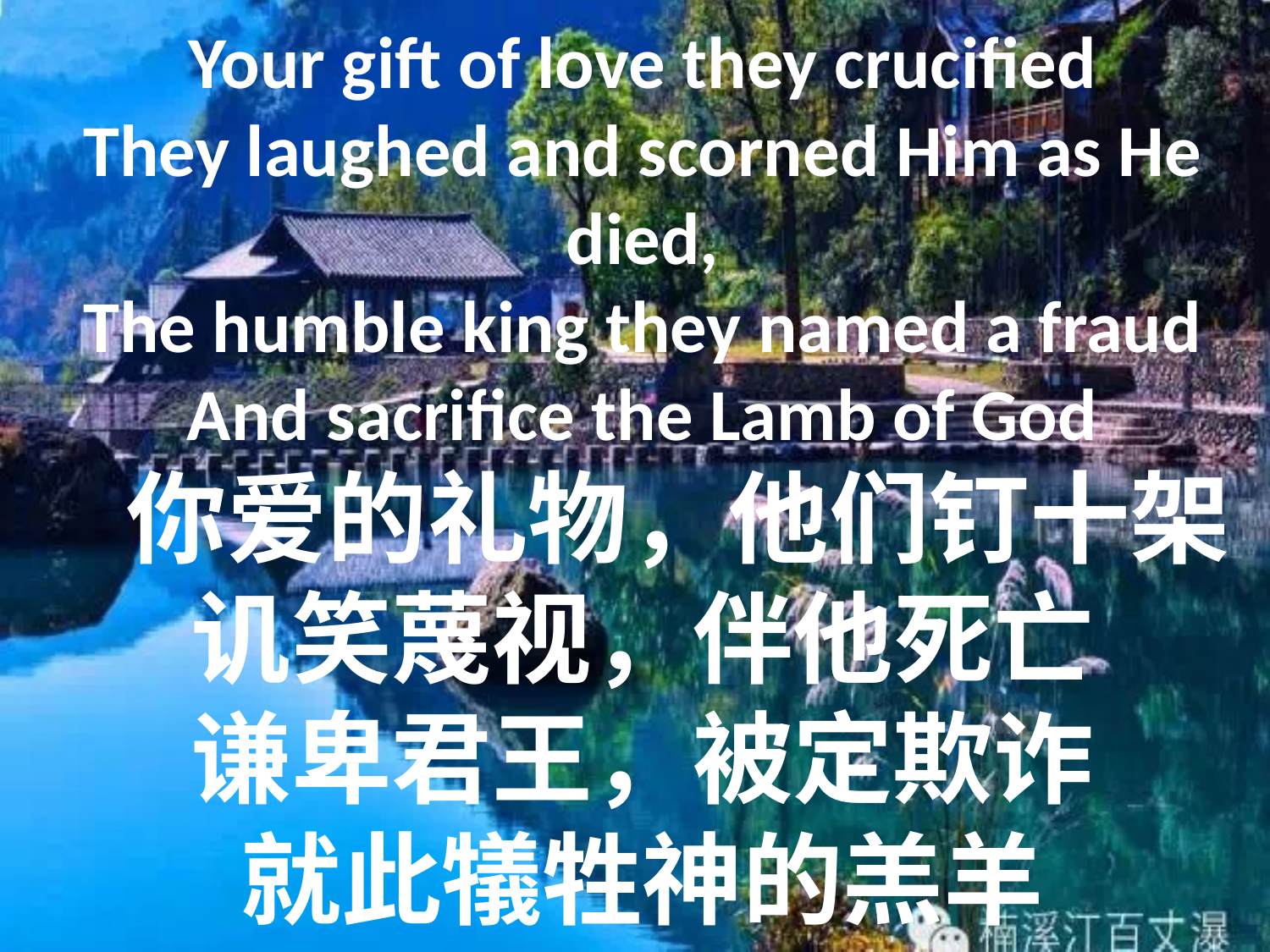

# Your gift of love they crucified They laughed and scorned Him as He died, The humble king they named a fraud And sacrifice the Lamb of God 你爱的礼物，他们钉十架 讥笑蔑视，伴他死亡 谦卑君王，被定欺诈 就此犠牲神的羔羊